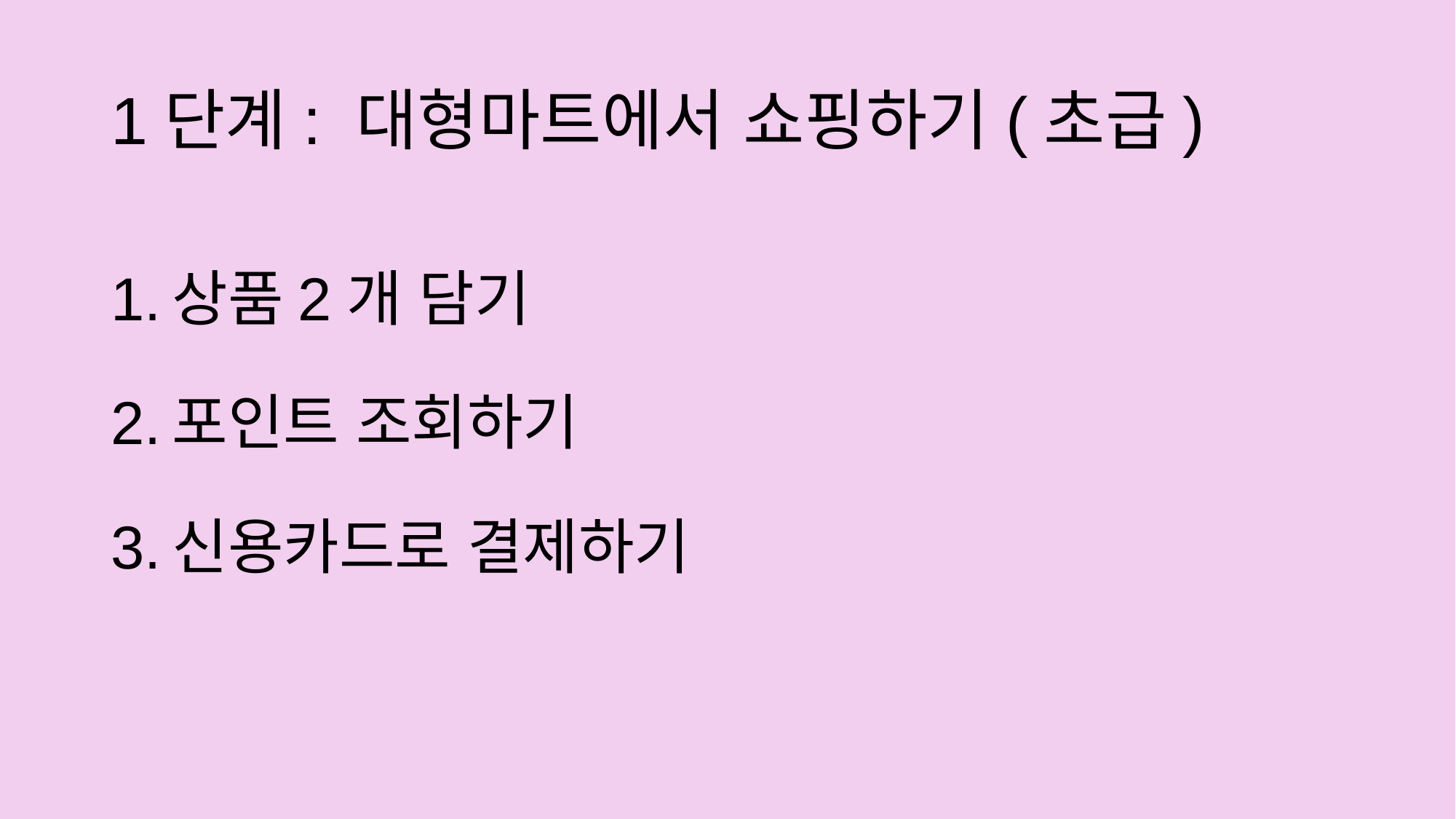

# 1단계: 대형마트에서 쇼핑하기(초급)
상품2개 담기
포인트 조회하기
신용카드로 결제하기